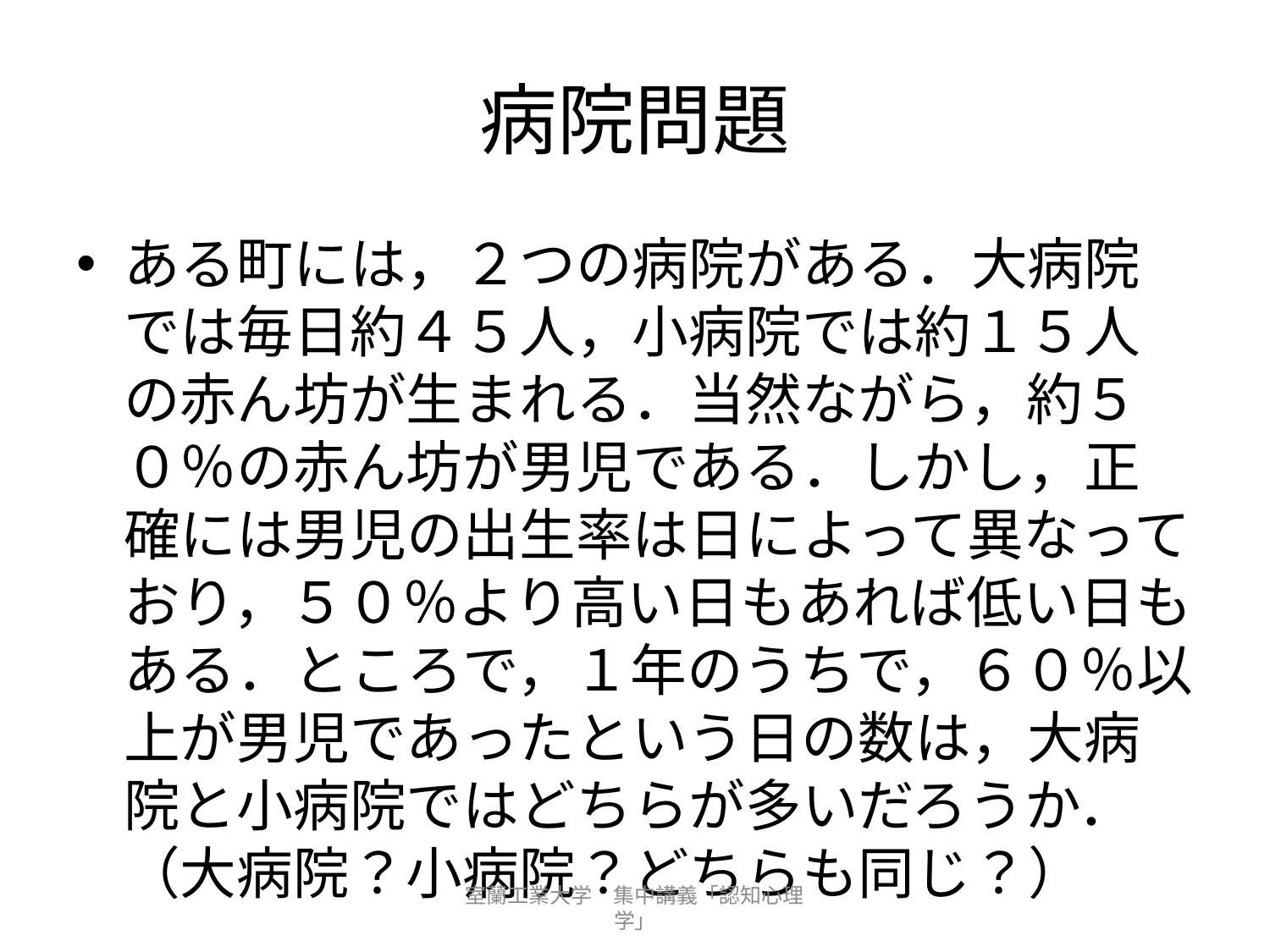

# 病院問題
ある町には，２つの病院がある．大病院では毎日約４５人，小病院では約１５人の赤ん坊が生まれる．当然ながら，約５０％の赤ん坊が男児である．しかし，正確には男児の出生率は日によって異なっており，５０％より高い日もあれば低い日もある．ところで，１年のうちで，６０％以上が男児であったという日の数は，大病院と小病院ではどちらが多いだろうか．（大病院？小病院？どちらも同じ？）
室蘭工業大学　集中講義「認知心理学」